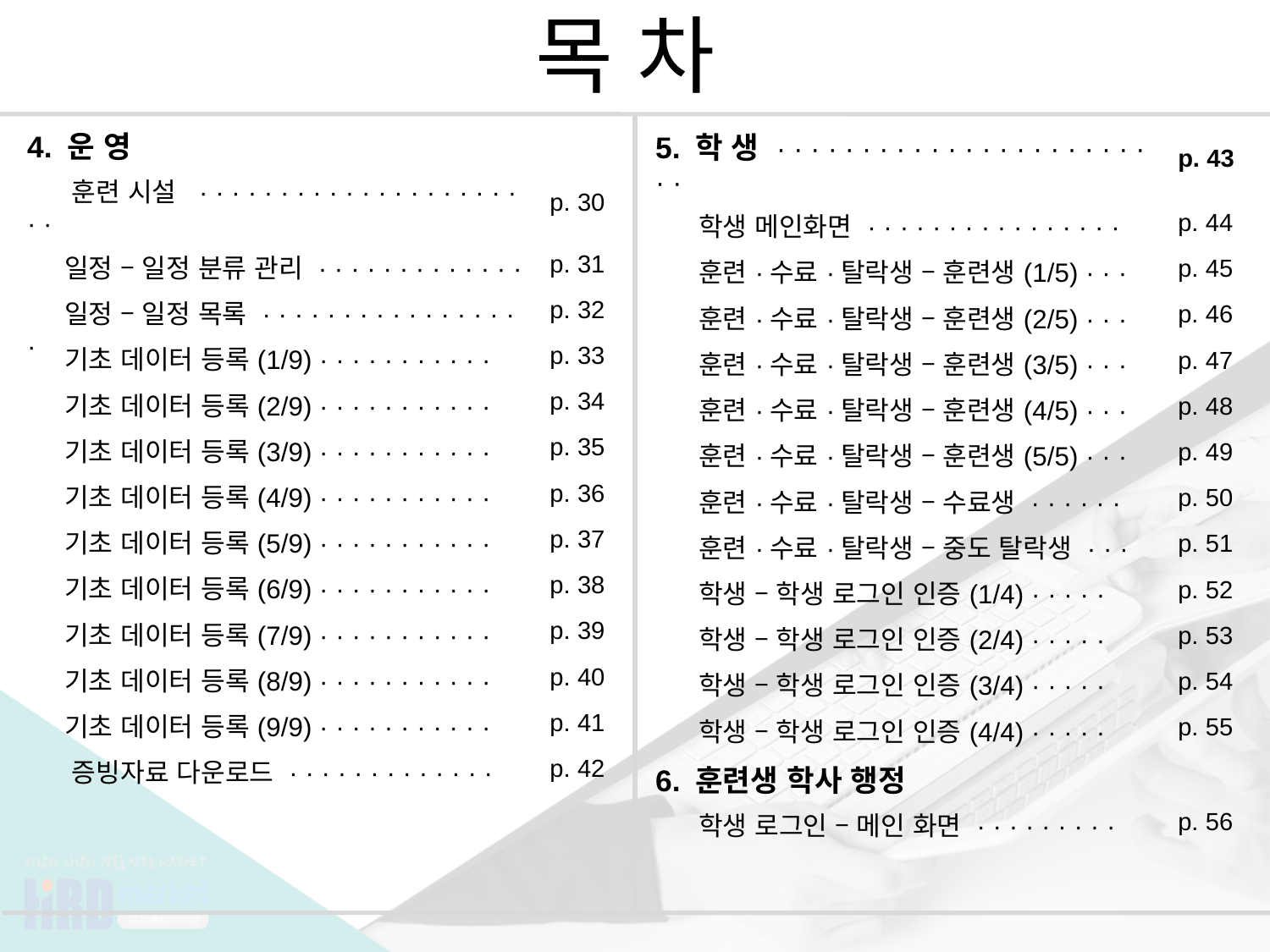

목 차

| 4. 운 영 |  |
| --- | --- |
| 훈련 시설 · · · · · · · · · · · · · · · · · · · · · · | p. 30 |
| 일정 – 일정 분류 관리 · · · · · · · · · · · · · | p. 31 |
| 일정 – 일정 목록 · · · · · · · · · · · · · · · · · | p. 32 |
| 기초 데이터 등록(1/9) · · · · · · · · · · · | p. 33 |
| 기초 데이터 등록(2/9) · · · · · · · · · · · | p. 34 |
| 기초 데이터 등록(3/9) · · · · · · · · · · · | p. 35 |
| 기초 데이터 등록(4/9) · · · · · · · · · · · | p. 36 |
| 기초 데이터 등록(5/9) · · · · · · · · · · · | p. 37 |
| 기초 데이터 등록(6/9) · · · · · · · · · · · | p. 38 |
| 기초 데이터 등록(7/9) · · · · · · · · · · · | p. 39 |
| 기초 데이터 등록(8/9) · · · · · · · · · · · | p. 40 |
| 기초 데이터 등록(9/9) · · · · · · · · · · · | p. 41 |
| 증빙자료 다운로드 · · · · · · · · · · · · · | p. 42 |
| 5. 학 생 · · · · · · · · · · · · · · · · · · · · · · · · | p. 43 |
| --- | --- |
| 학생 메인화면 · · · · · · · · · · · · · · · · | p. 44 |
| 훈련·수료·탈락생 – 훈련생(1/5) · · · | p. 45 |
| 훈련·수료·탈락생 – 훈련생(2/5) · · · | p. 46 |
| 훈련·수료·탈락생 – 훈련생(3/5) · · · | p. 47 |
| 훈련·수료·탈락생 – 훈련생(4/5) · · · | p. 48 |
| 훈련·수료·탈락생 – 훈련생(5/5) · · · | p. 49 |
| 훈련·수료·탈락생 – 수료생 · · · · · · | p. 50 |
| 훈련·수료·탈락생 – 중도 탈락생 · · · | p. 51 |
| 학생 – 학생 로그인 인증(1/4) · · · · · | p. 52 |
| 학생 – 학생 로그인 인증(2/4) · · · · · | p. 53 |
| 학생 – 학생 로그인 인증(3/4) · · · · · | p. 54 |
| 학생 – 학생 로그인 인증(4/4) · · · · · | p. 55 |
| 6. 훈련생 학사 행정 |  |
| 학생 로그인 – 메인 화면 · · · · · · · · · | p. 56 |